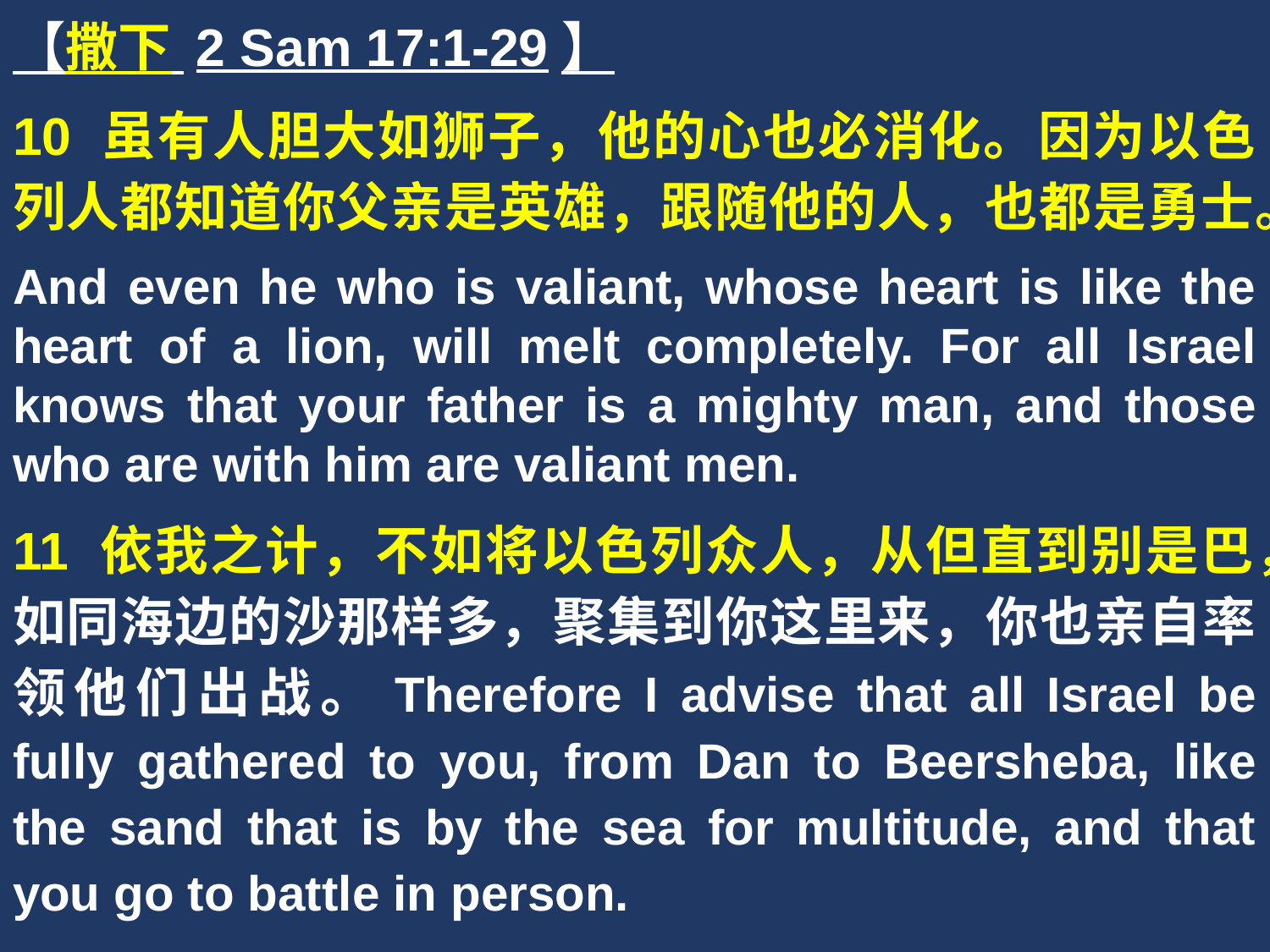

【撒下 2 Sam 17:1-29】
10 虽有人胆大如狮子，他的心也必消化。因为以色列人都知道你父亲是英雄，跟随他的人，也都是勇士。
And even he who is valiant, whose heart is like the heart of a lion, will melt completely. For all Israel knows that your father is a mighty man, and those who are with him are valiant men.
11 依我之计，不如将以色列众人，从但直到别是巴，如同海边的沙那样多，聚集到你这里来，你也亲自率领他们出战。Therefore I advise that all Israel be fully gathered to you, from Dan to Beersheba, like the sand that is by the sea for multitude, and that you go to battle in person.